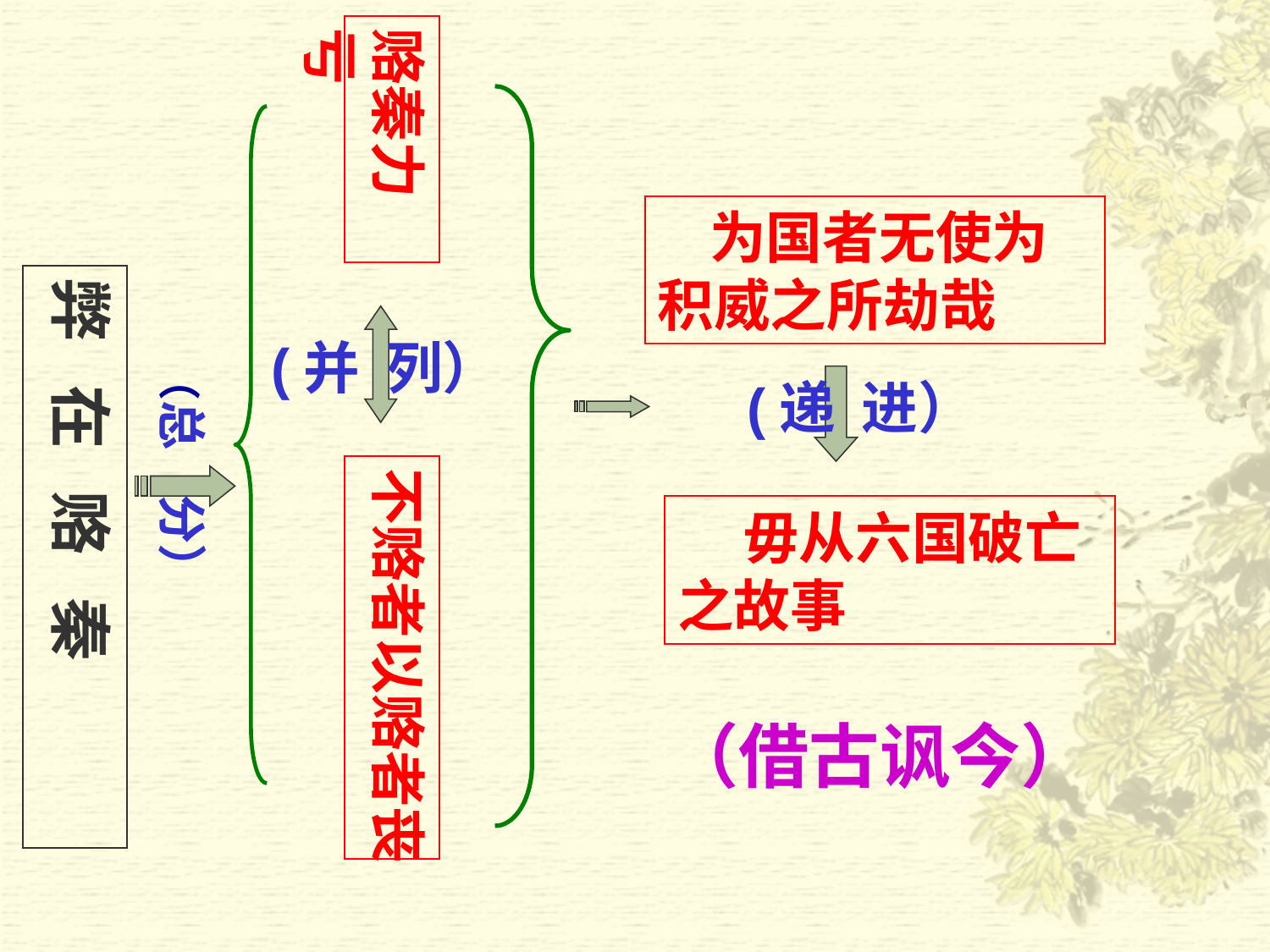

赂秦力亏

   为国者无使为积威之所劫哉
弊   在   赂   秦

(并  列）
（总    分）
(递  进）

不赂者以赂者丧

    毋从六国破亡之故事
（借古讽今）